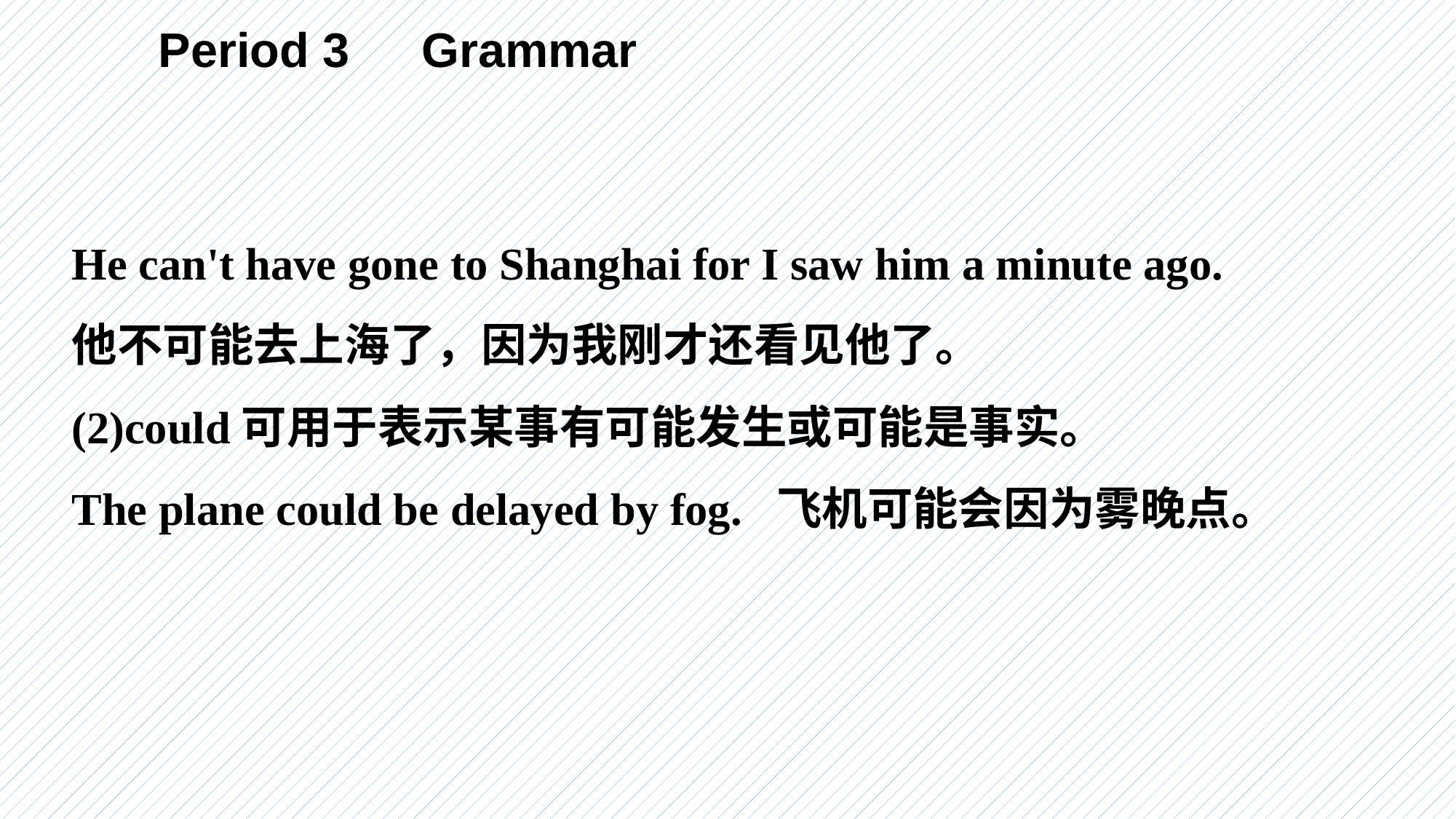

Period 3　Grammar
He can't have gone to Shanghai for I saw him a minute ago.
他不可能去上海了，因为我刚才还看见他了。
(2)could可用于表示某事有可能发生或可能是事实。
The plane could be delayed by fog.  飞机可能会因为雾晚点。